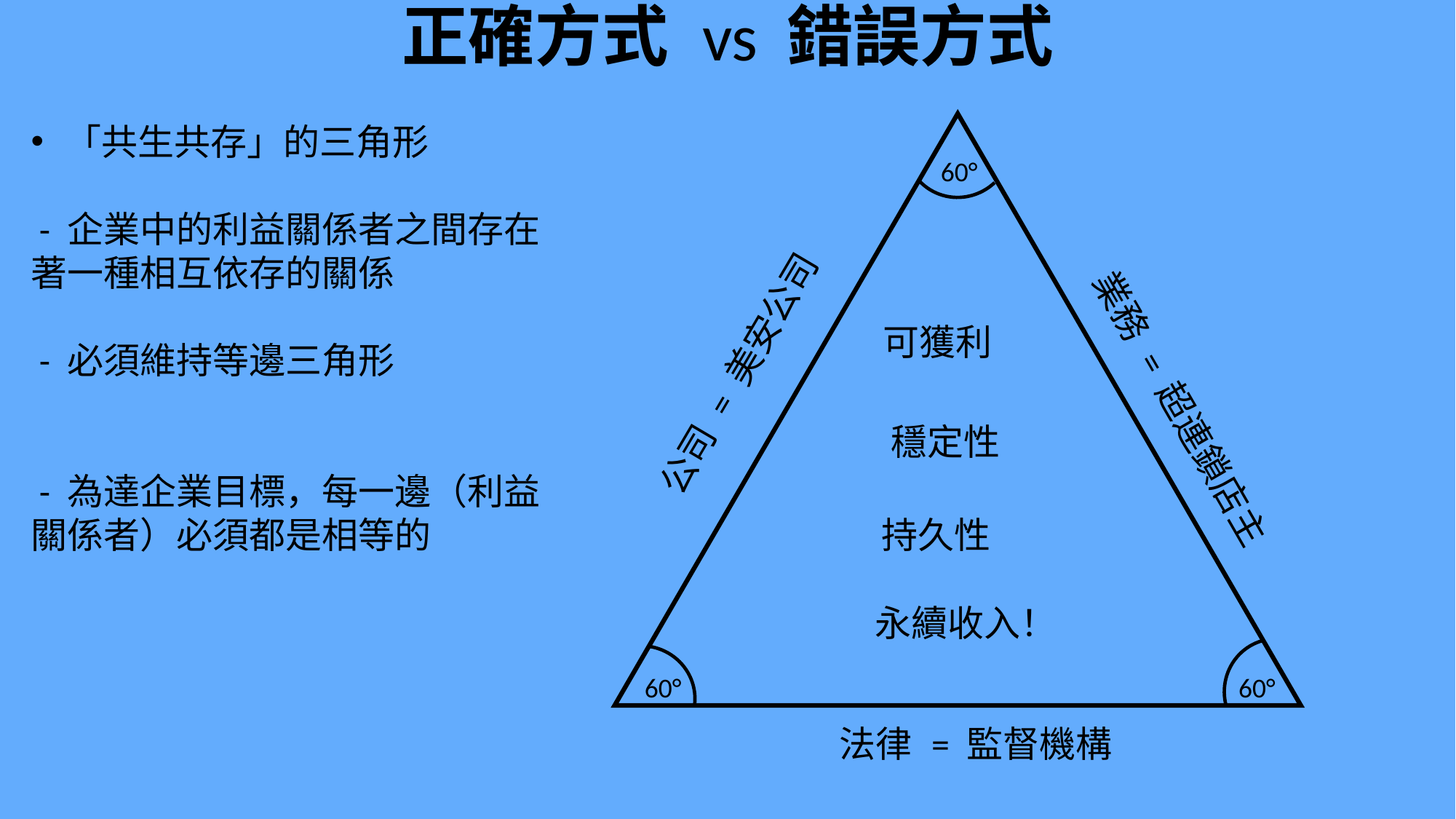

正確方式 vs 錯誤方式

「共生共存」的三角形

 - 企業中的利益關係者之間存在著一種相互依存的關係

 - 必須維持等邊三角形

 - 為達企業目標，每一邊（利益關係者）必須都是相等的

60°
公司 = 美安公司
可獲利
穩定性
業務 = 超連鎖店主
持久性
永續收入！

60°
60°
法律 = 監督機構